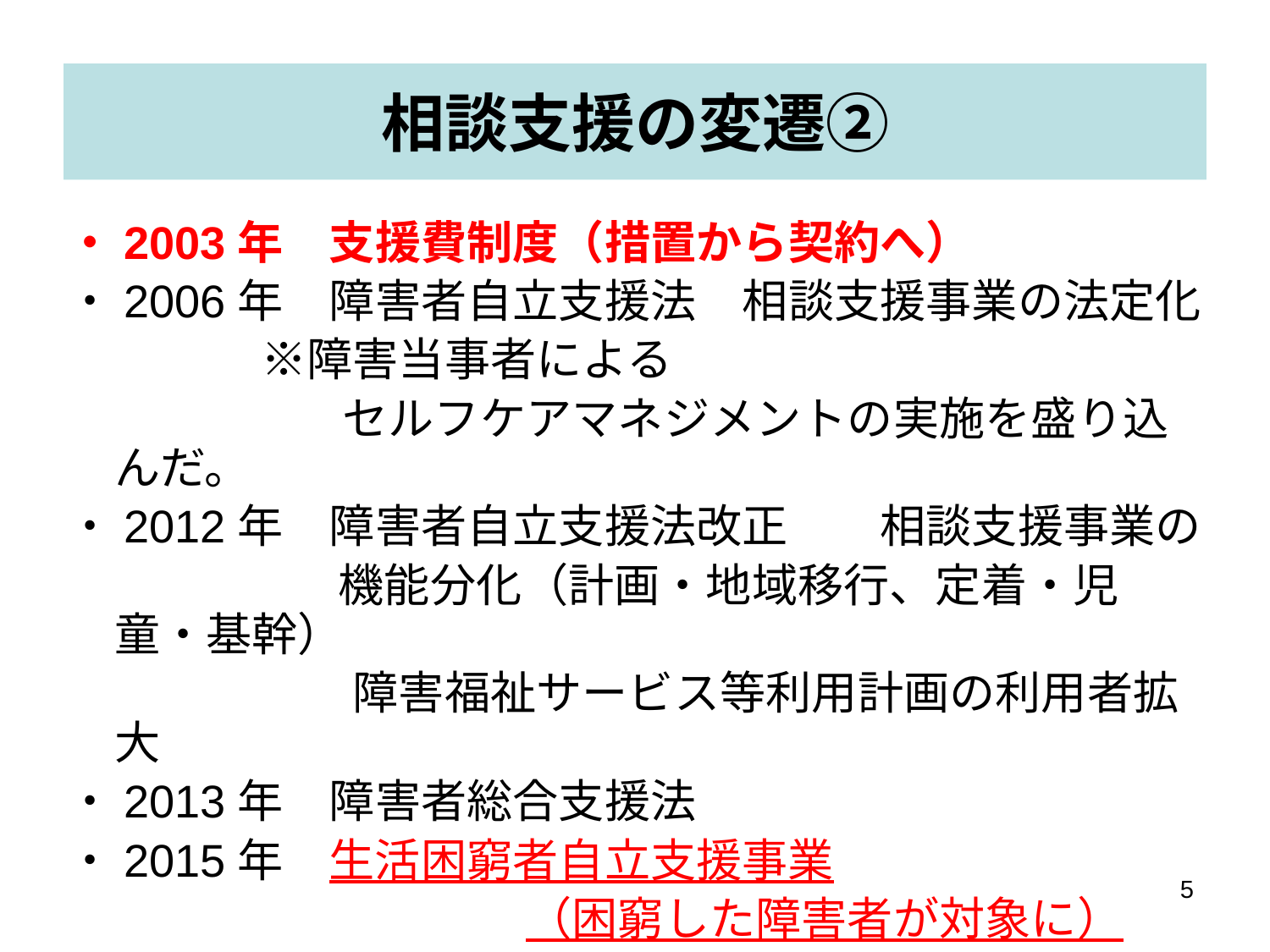

# 相談支援の変遷②
・2003年　支援費制度（措置から契約へ）
・2006年　障害者自立支援法　相談支援事業の法定化
　　　　 ※障害当事者による
　　　　　　セルフケアマネジメントの実施を盛り込んだ。
・2012年　障害者自立支援法改正　　相談支援事業の
   　　　　　機能分化（計画・地域移行、定着・児童・基幹）
　　　　　　 障害福祉サービス等利用計画の利用者拡大
・2013年　障害者総合支援法
・2015年　生活困窮者自立支援事業
　　　　　　　　　　（困窮した障害者が対象に）
・2018年　主任相談支援専門員の位置づけ
5